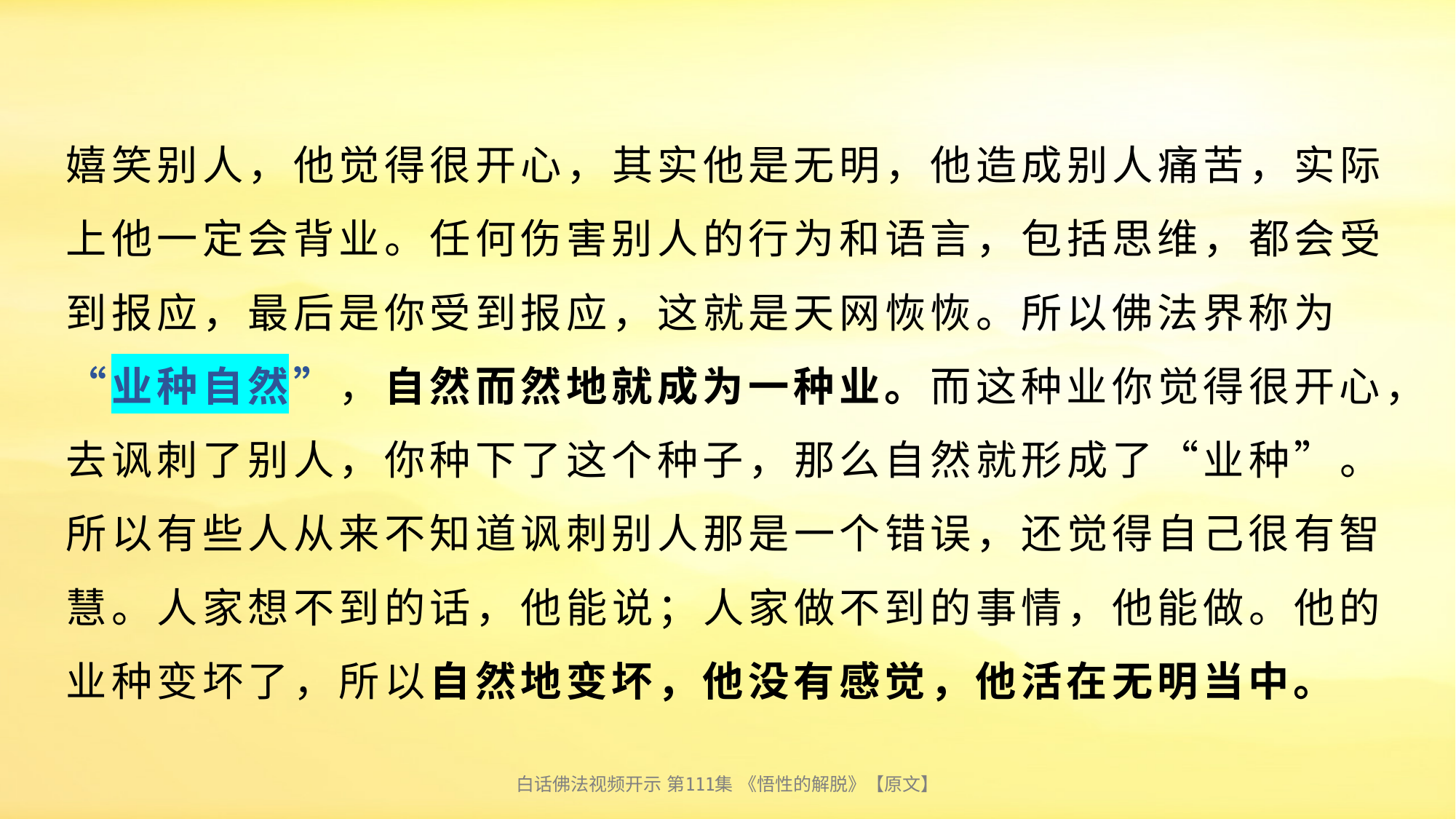

# 嬉笑别人，他觉得很开心，其实他是无明，他造成别人痛苦，实际上他一定会背业。任何伤害别人的行为和语言，包括思维，都会受到报应，最后是你受到报应，这就是天网恢恢。所以佛法界称为“业种自然”，自然而然地就成为一种业。而这种业你觉得很开心，去讽刺了别人，你种下了这个种子，那么自然就形成了“业种”。所以有些人从来不知道讽刺别人那是一个错误，还觉得自己很有智慧。人家想不到的话，他能说；人家做不到的事情，他能做。他的业种变坏了，所以自然地变坏，他没有感觉，他活在无明当中。
白话佛法视频开示 第111集 《悟性的解脱》【原文】